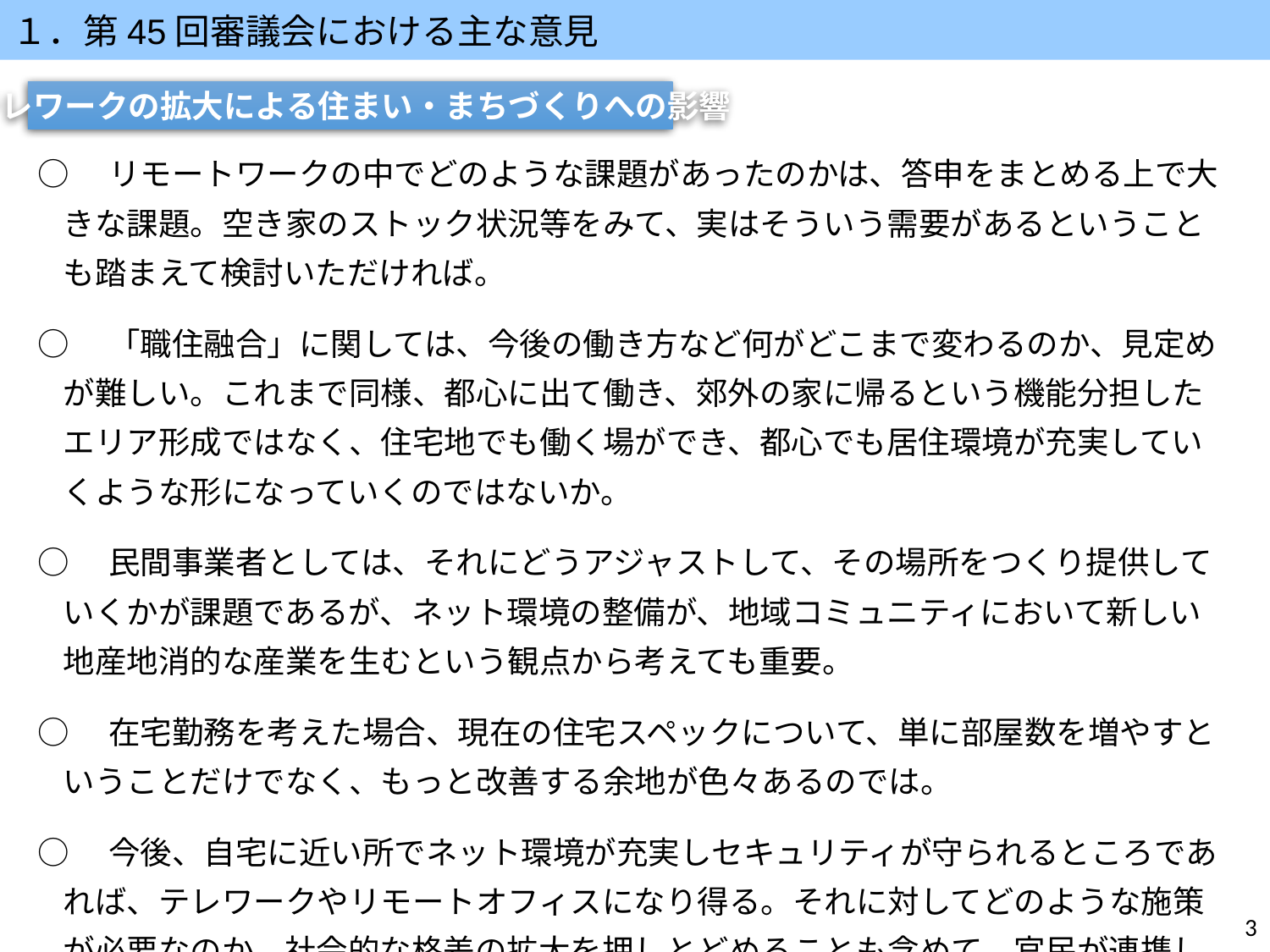

１．第45回審議会における主な意見
テレワークの拡大による住まい・まちづくりへの影響
○　リモートワークの中でどのような課題があったのかは、答申をまとめる上で大きな課題。空き家のストック状況等をみて、実はそういう需要があるということも踏まえて検討いただければ。
○　「職住融合」に関しては、今後の働き方など何がどこまで変わるのか、見定めが難しい。これまで同様、都心に出て働き、郊外の家に帰るという機能分担したエリア形成ではなく、住宅地でも働く場ができ、都心でも居住環境が充実していくような形になっていくのではないか。
○　民間事業者としては、それにどうアジャストして、その場所をつくり提供していくかが課題であるが、ネット環境の整備が、地域コミュニティにおいて新しい地産地消的な産業を生むという観点から考えても重要。
○　在宅勤務を考えた場合、現在の住宅スペックについて、単に部屋数を増やすということだけでなく、もっと改善する余地が色々あるのでは。
○　今後、自宅に近い所でネット環境が充実しセキュリティが守られるところであれば、テレワークやリモートオフィスになり得る。それに対してどのような施策が必要なのか、社会的な格差の拡大を押しとどめることも含めて、官民が連携して考えるべき内容ではないか。
3